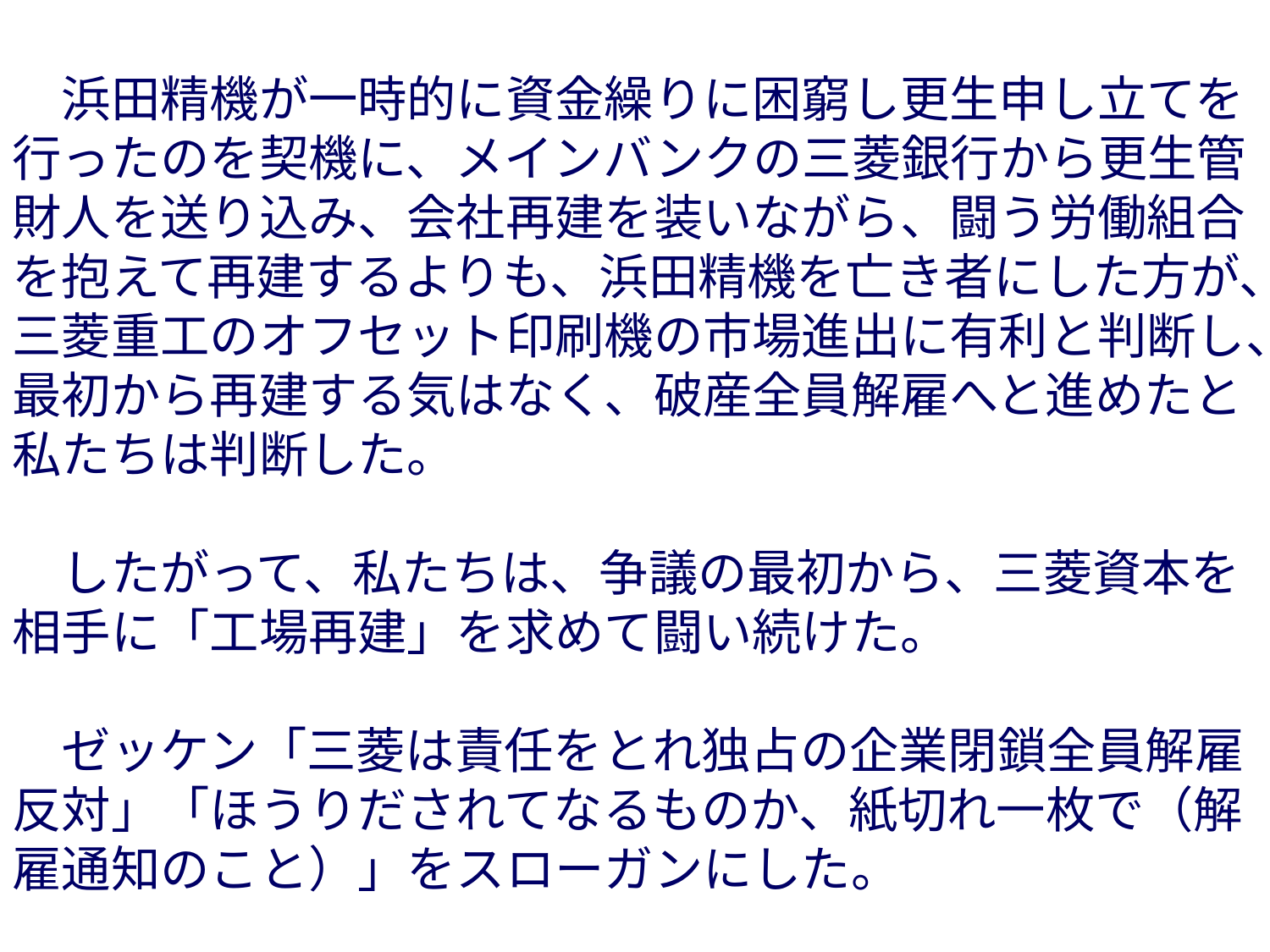

浜田精機が一時的に資金繰りに困窮し更生申し立てを行ったのを契機に、メインバンクの三菱銀行から更生管財人を送り込み、会社再建を装いながら、闘う労働組合を抱えて再建するよりも、浜田精機を亡き者にした方が、三菱重工のオフセット印刷機の市場進出に有利と判断し、最初から再建する気はなく、破産全員解雇へと進めたと私たちは判断した。

　したがって、私たちは、争議の最初から、三菱資本を相手に「工場再建」を求めて闘い続けた。

　ゼッケン「三菱は責任をとれ独占の企業閉鎖全員解雇反対」「ほうりだされてなるものか、紙切れ一枚で（解雇通知のこと）」をスローガンにした。